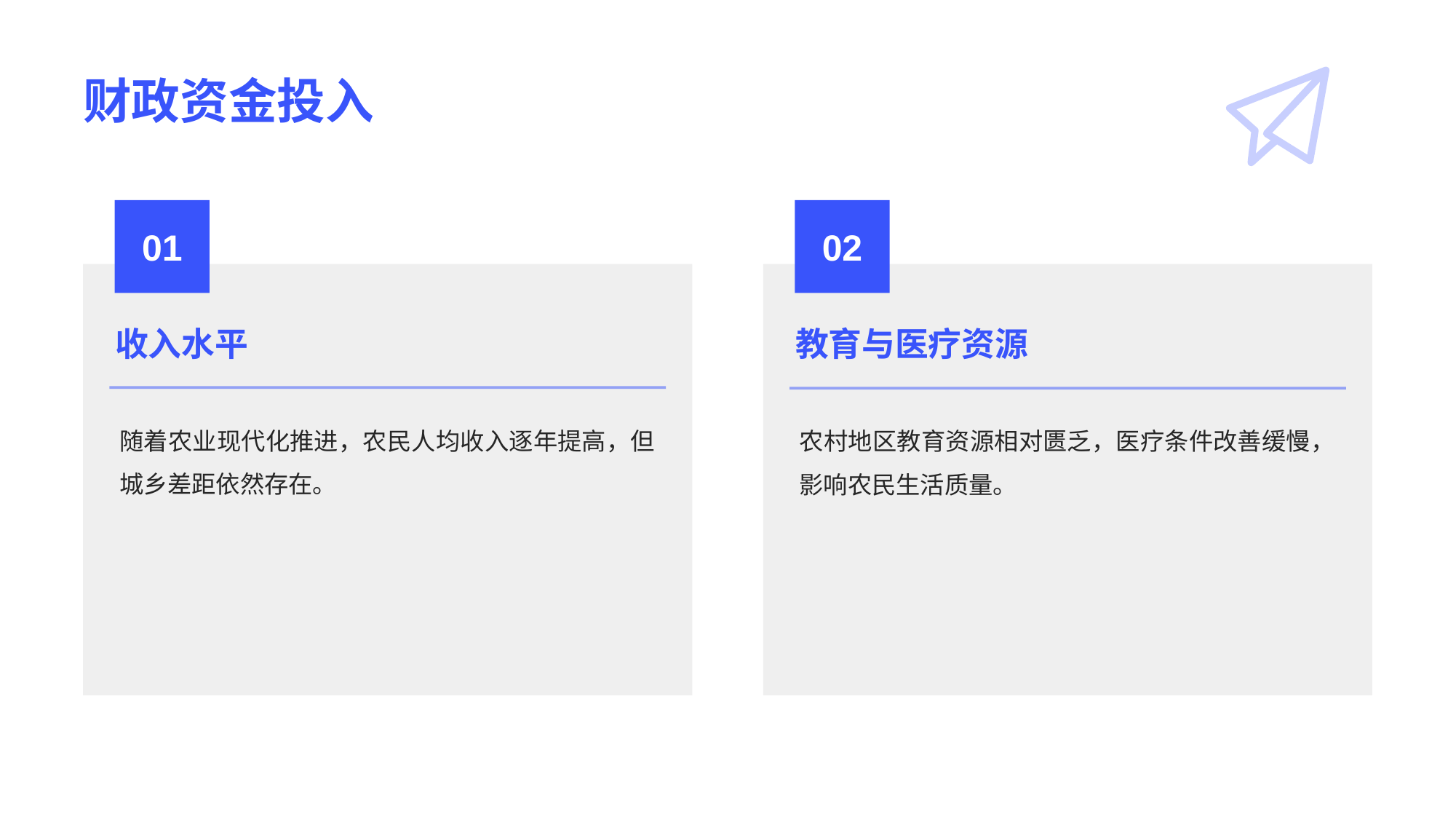

# 财政资金投入
01
02

收入水平
教育与医疗资源
随着农业现代化推进，农民人均收入逐年提高，但城乡差距依然存在。
农村地区教育资源相对匮乏，医疗条件改善缓慢，影响农民生活质量。